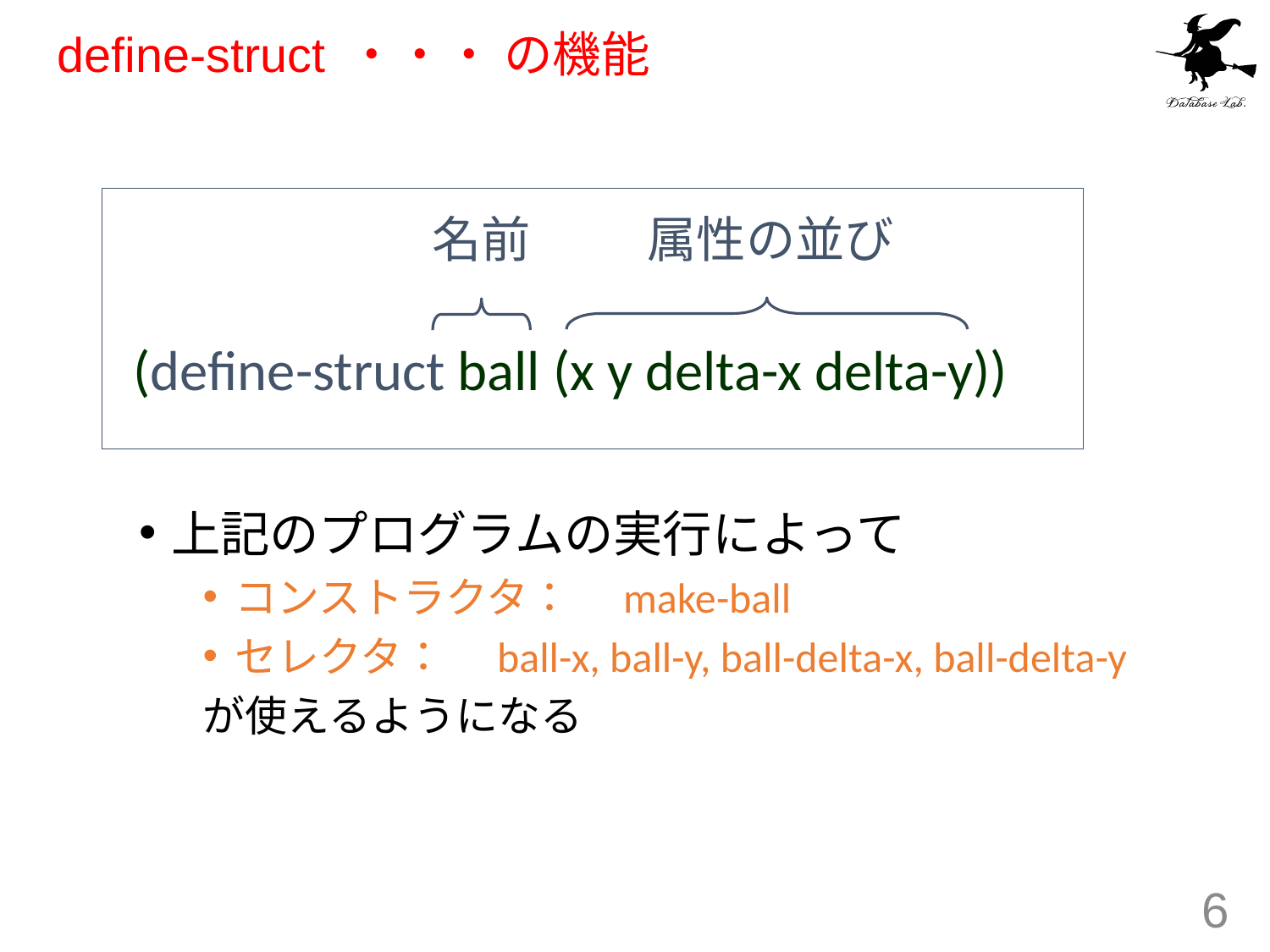

# define-struct ・・・ の機能

名前
属性の並び

(define-struct ball (x y delta-x delta-y))
上記のプログラムの実行によって
コンストラクタ：　make-ball
セレクタ：　ball-x, ball-y, ball-delta-x, ball-delta-y
が使えるようになる
6